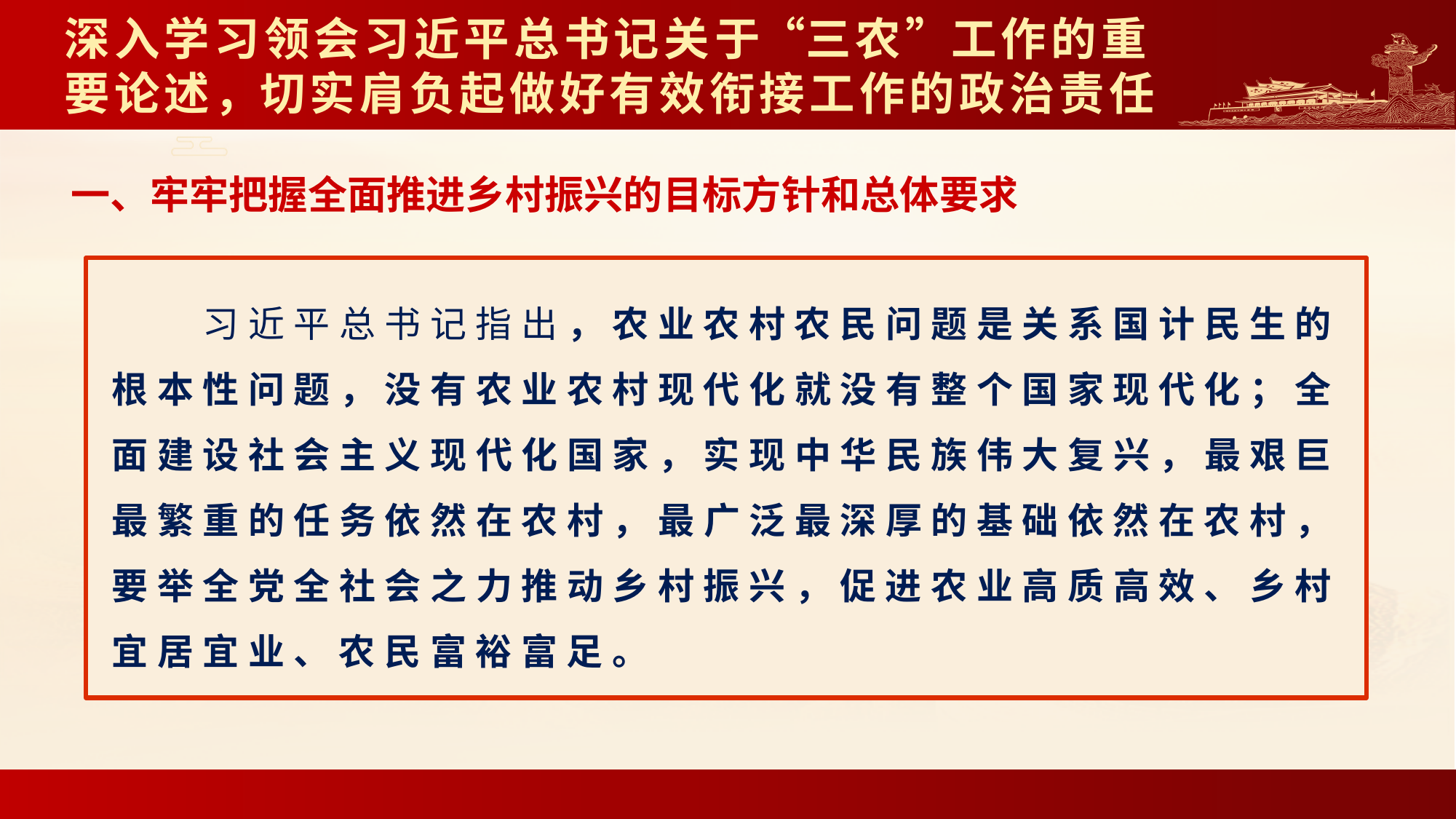

# 深入学习领会习近平总书记关于“三农”工作的重要论述，切实肩负起做好有效衔接工作的政治责任
一、牢牢把握全面推进乡村振兴的目标方针和总体要求
习近平总书记指出，农业农村农民问题是关系国计民生的根本性问题，没有农业农村现代化就没有整个国家现代化；全面建设社会主义现代化国家，实现中华民族伟大复兴，最艰巨最繁重的任务依然在农村，最广泛最深厚的基础依然在农村，要举全党全社会之力推动乡村振兴，促进农业高质高效、乡村宜居宜业、农民富裕富足。